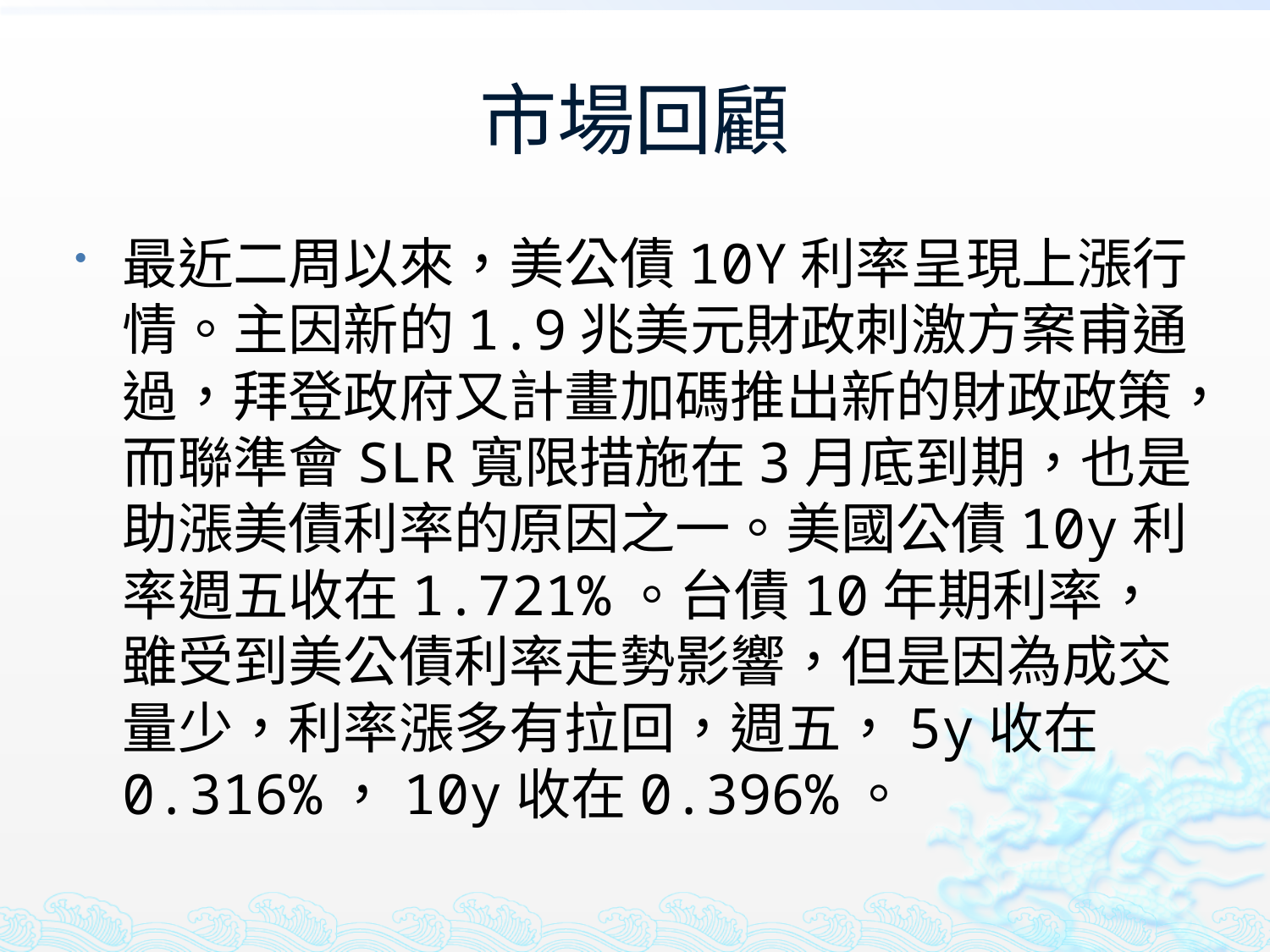

# 市場回顧
最近二周以來，美公債10Y利率呈現上漲行情。主因新的1.9兆美元財政刺激方案甫通過，拜登政府又計畫加碼推出新的財政政策，而聯準會SLR寬限措施在3月底到期，也是助漲美債利率的原因之一。美國公債10y利率週五收在1.721%。台債10年期利率，雖受到美公債利率走勢影響，但是因為成交量少，利率漲多有拉回，週五，5y收在0.316%，10y收在0.396%。